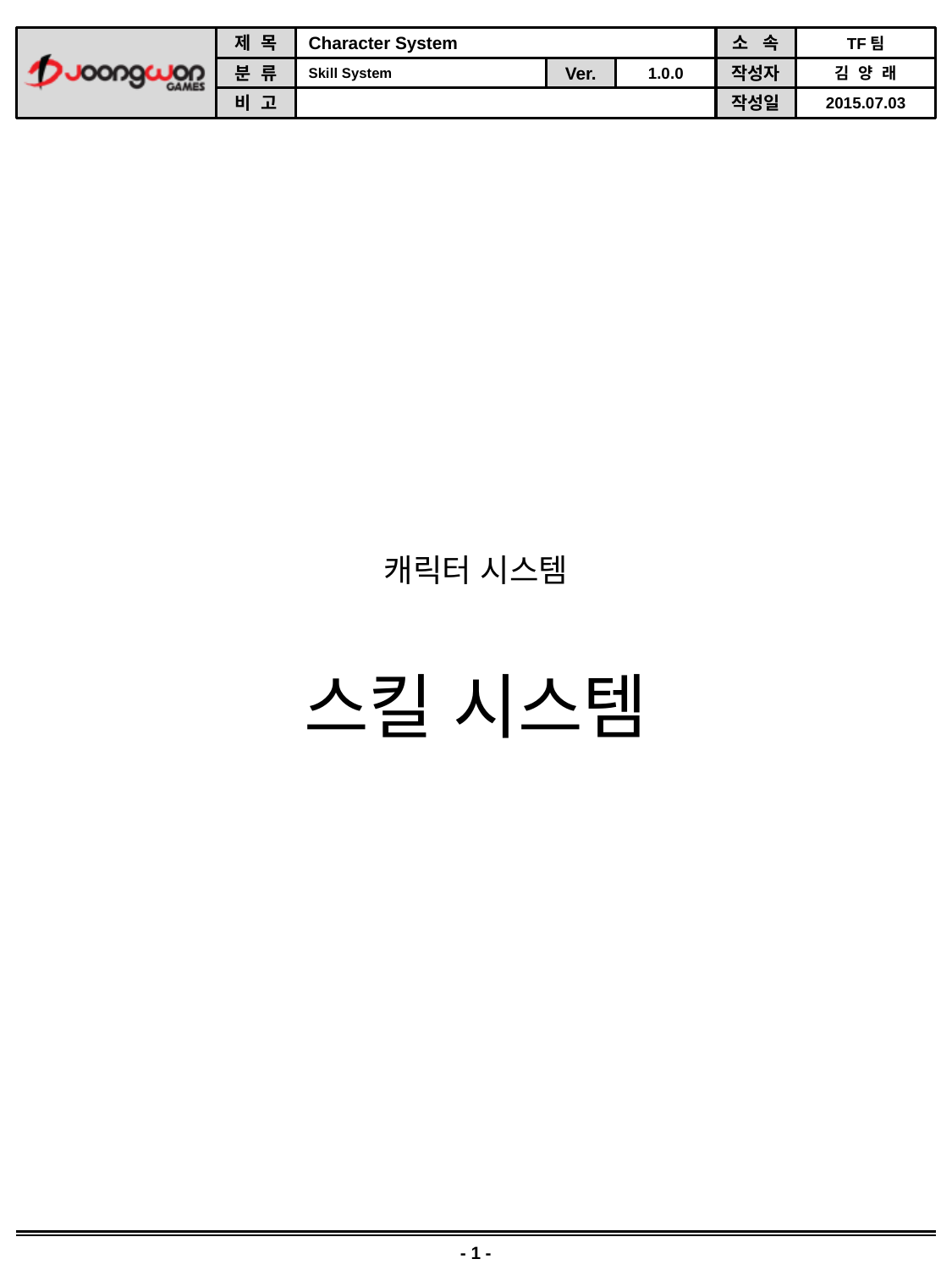

캐릭터 시스템

스킬 시스템
- 1 -